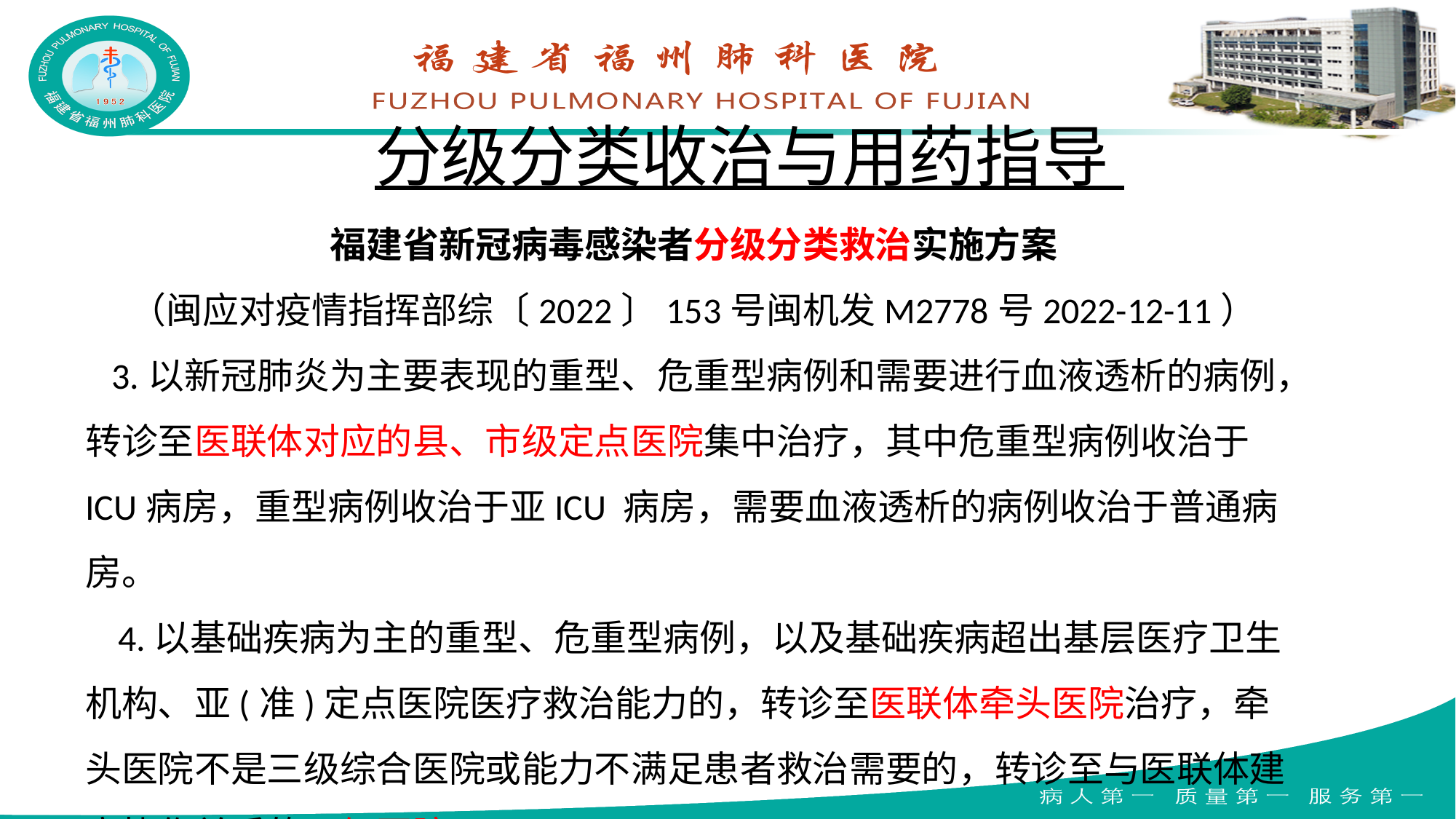

分级分类收治与用药指导
福建省新冠病毒感染者分级分类救治实施方案
（闽应对疫情指挥部综〔2022〕153号闽机发M2778号2022-12-11）
  3.以新冠肺炎为主要表现的重型、危重型病例和需要进行血液透析的病例，转诊至医联体对应的县、市级定点医院集中治疗，其中危重型病例收治于ICU病房，重型病例收治于亚ICU 病房，需要血液透析的病例收治于普通病房。
    4.以基础疾病为主的重型、危重型病例，以及基础疾病超出基层医疗卫生机构、亚(准)定点医院医疗救治能力的，转诊至医联体牵头医院治疗，牵头医院不是三级综合医院或能力不满足患者救治需要的，转诊至与医联体建立协作关系的三级医院。